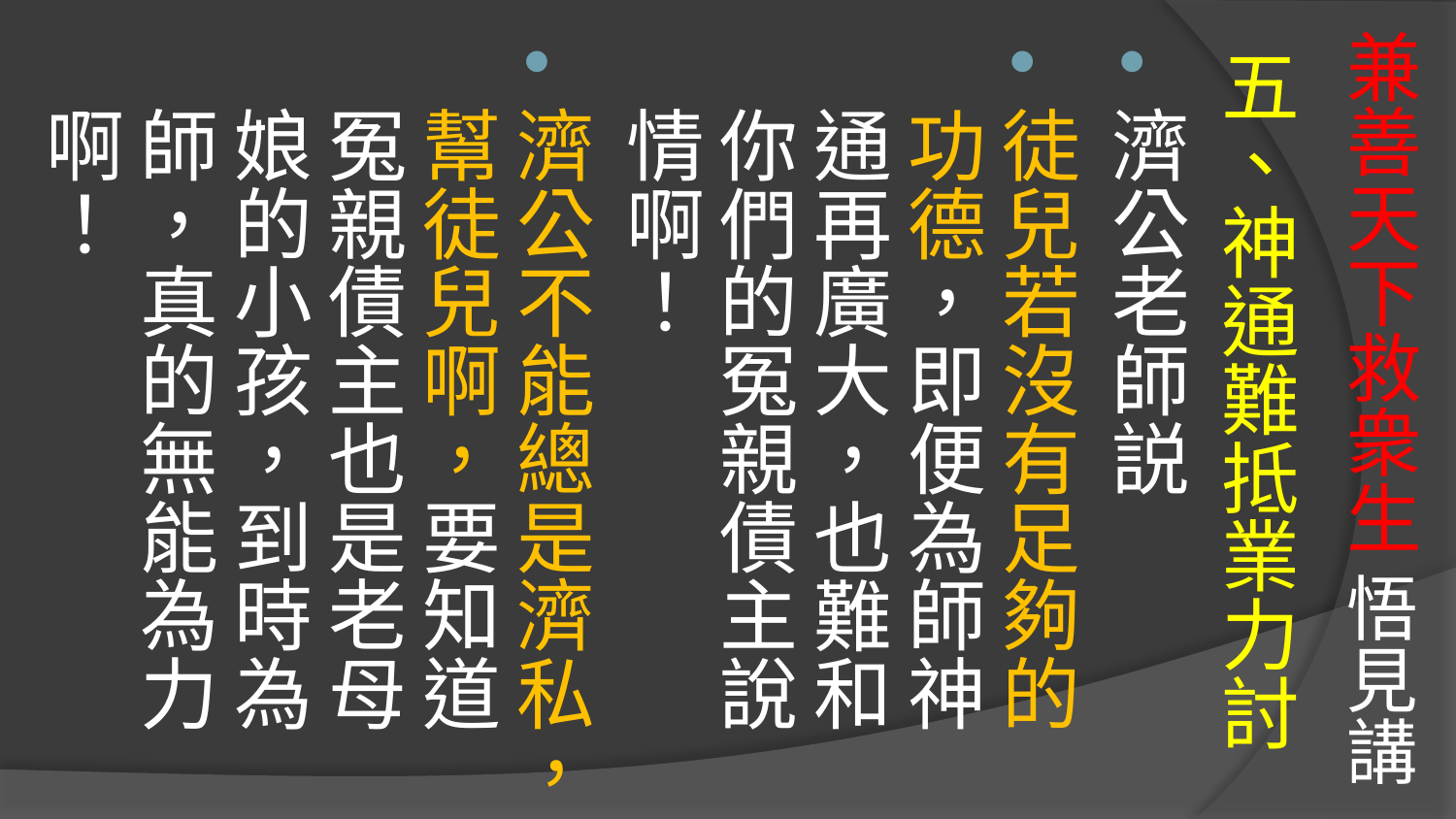

# 兼善天下救衆生 悟見講
五、神通難抵業力討
濟公老師説
徒兒若沒有足夠的功德，即便為師神通再廣大，也難和你們的冤親債主說情啊！
濟公不能總是濟私，幫徒兒啊，要知道冤親債主也是老母娘的小孩，到時為師，真的無能為力啊！